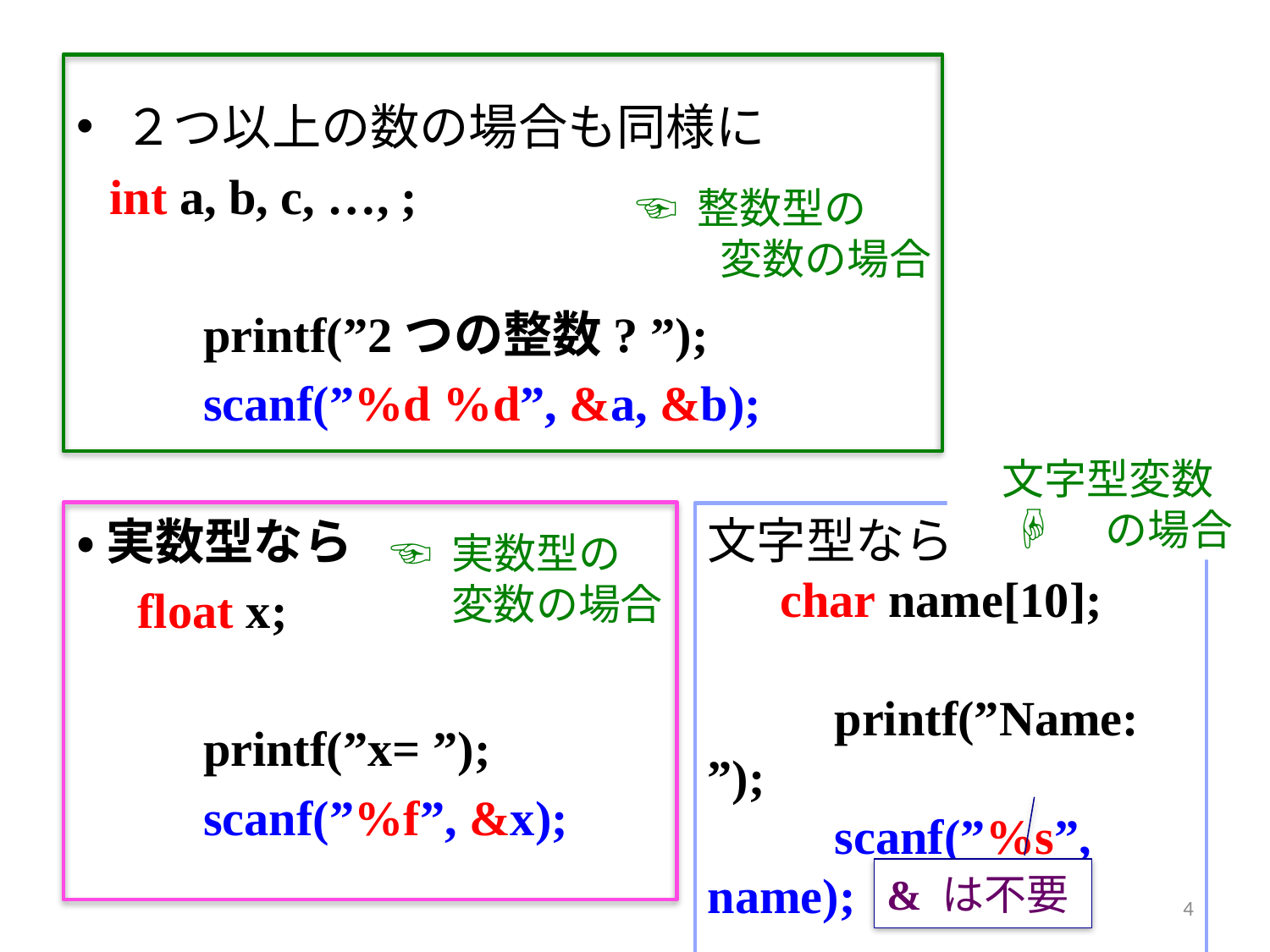

２つ以上の数の場合も同様に
   int a, b, c, …, ;

	printf(”2つの整数? ”);
	scanf(”%d %d”, &a, &b);

・ 実数型なら
     float x;

	printf(”x= ”);
	scanf(”%f”, &x);

☜ 整数型の
　　変数の場合
　文字型変数
　 ☟ 　の場合

文字型なら
      char name[10];

	printf(”Name: ”);
	scanf(”%s”, name);

☜ 実数型の
　  変数の場合
& は不要
4